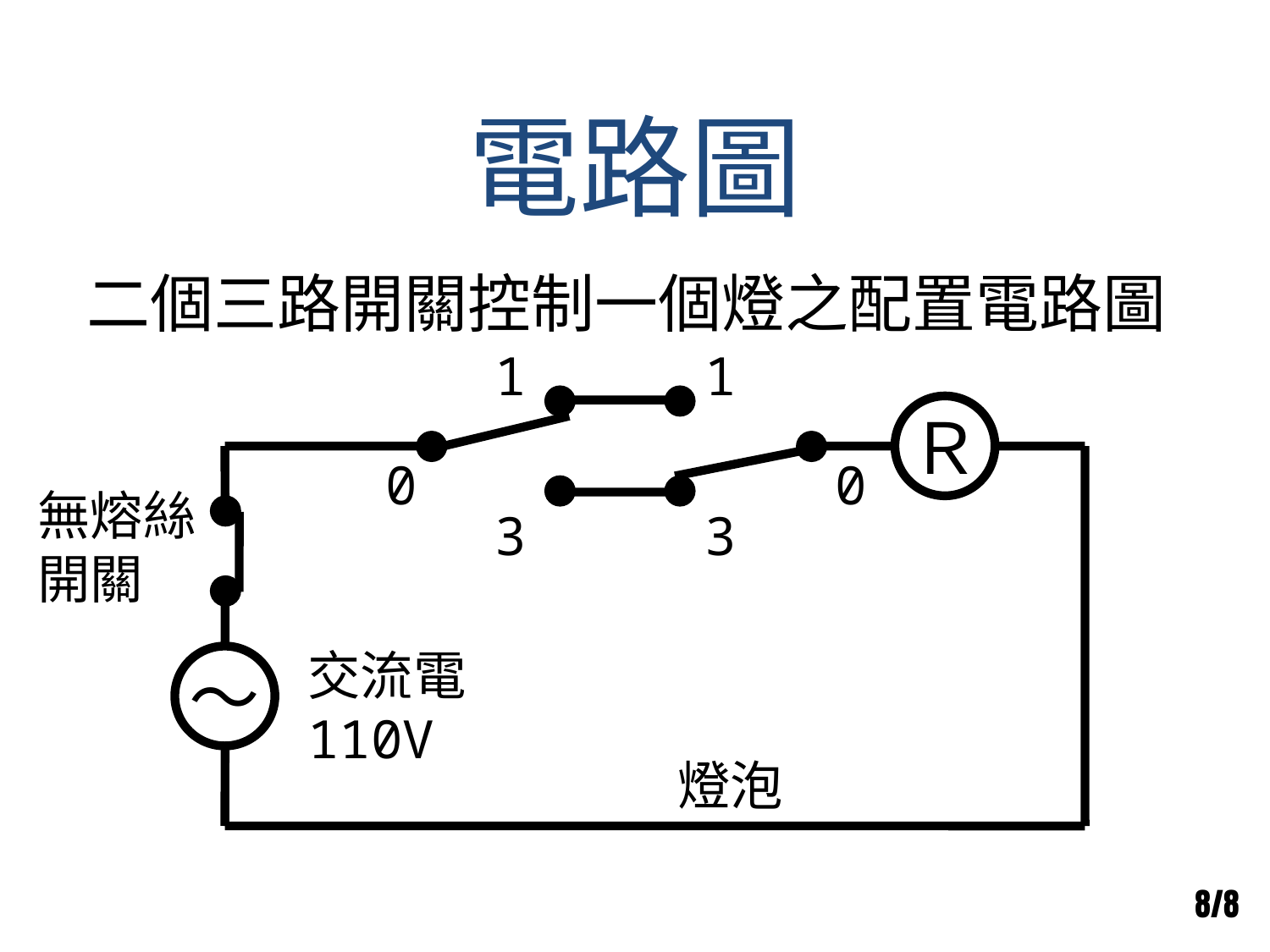

電路圖
二個三路開關控制一個燈之配置電路圖

1
1

Ｒ

0

0

無熔絲
開關

3
3

交流電
110V
～

燈泡

8/8